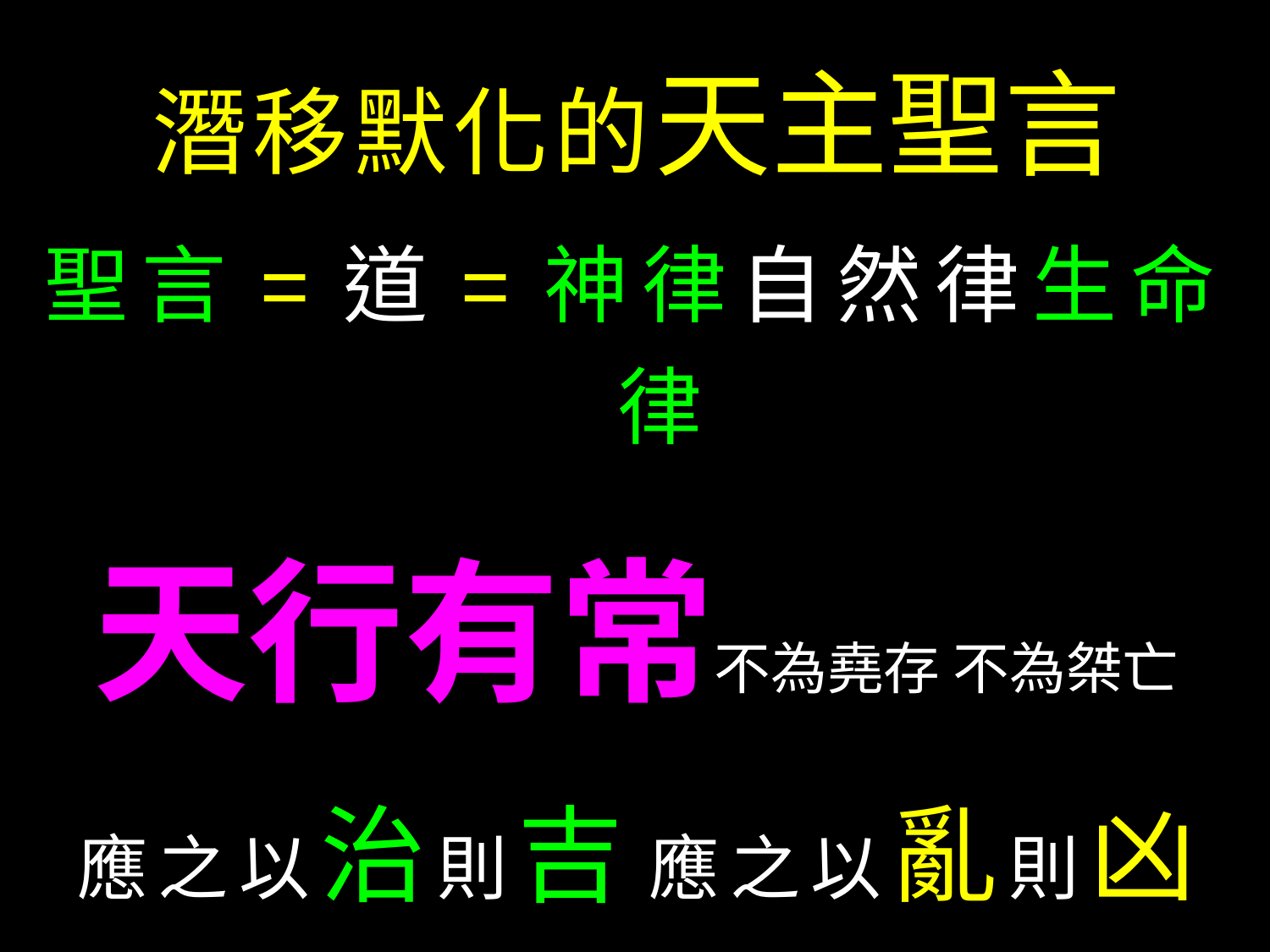

潛移默化的天主聖言
聖言=道=神律自然律生命律
天行有常不為堯存 不為桀亡
應之以治則吉 應之以亂則凶